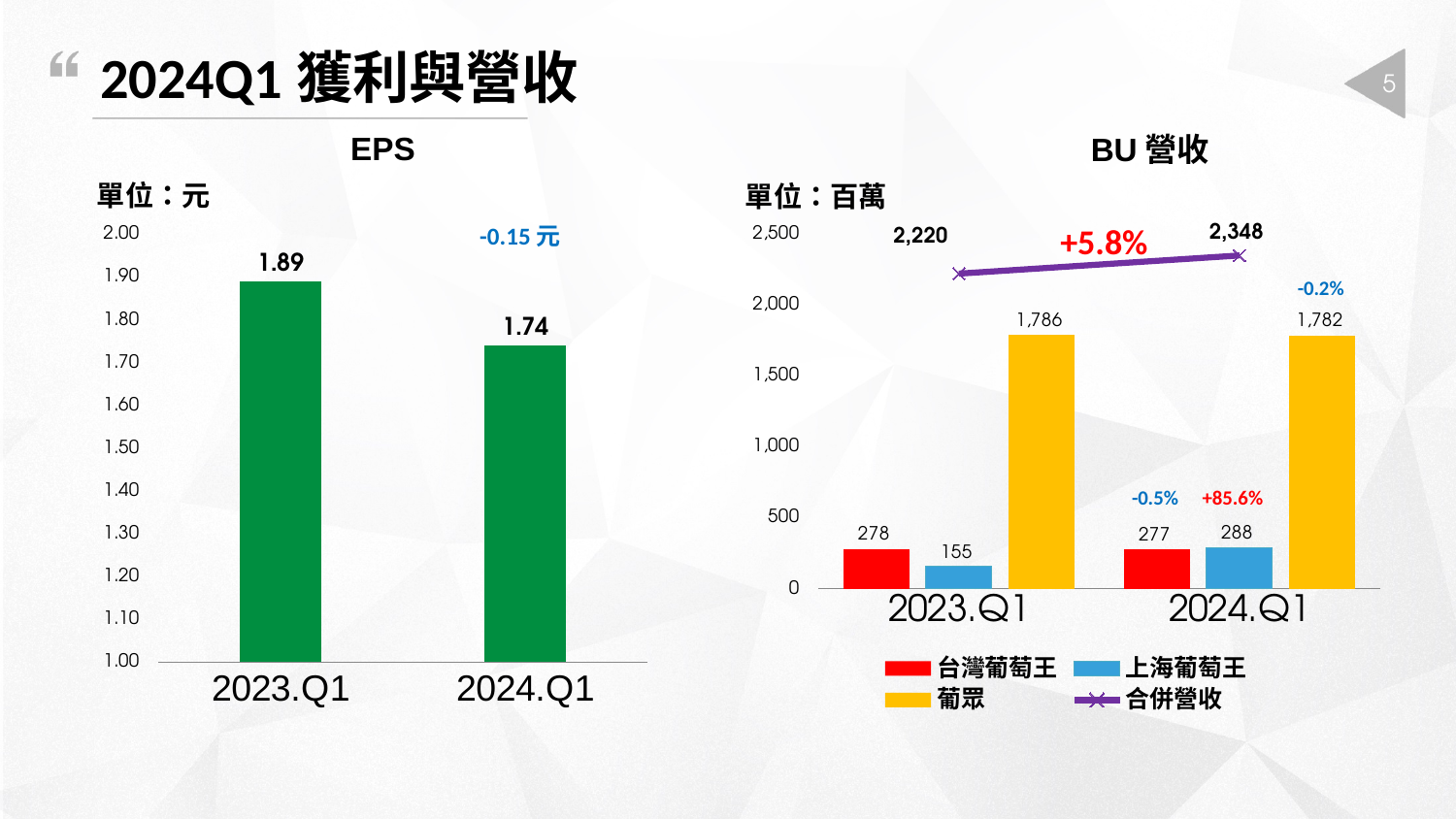

# 2024Q1獲利與營收
5
EPS
BU營收
單位：元
單位：百萬
+5.8%
-0.15元

### Chart

| Category | 台灣葡萄王 | 上海葡萄王 | 葡眾 | 合併營收 |
|---|---|---|---|---|
| 2023.Q1 | 278.485 | 155.331 | 1785.887 | 2219.703 |
| 2024.Q1 | 277.021 | 288.336 | 1782.162 | 2347.5190000000002 |

### Chart

| Category | 台灣葡萄王 |
|---|---|
| 2023.Q1 | 1.89 |
| 2024.Q1 | 1.74 |
-0.2%
-0.5%
+85.6%